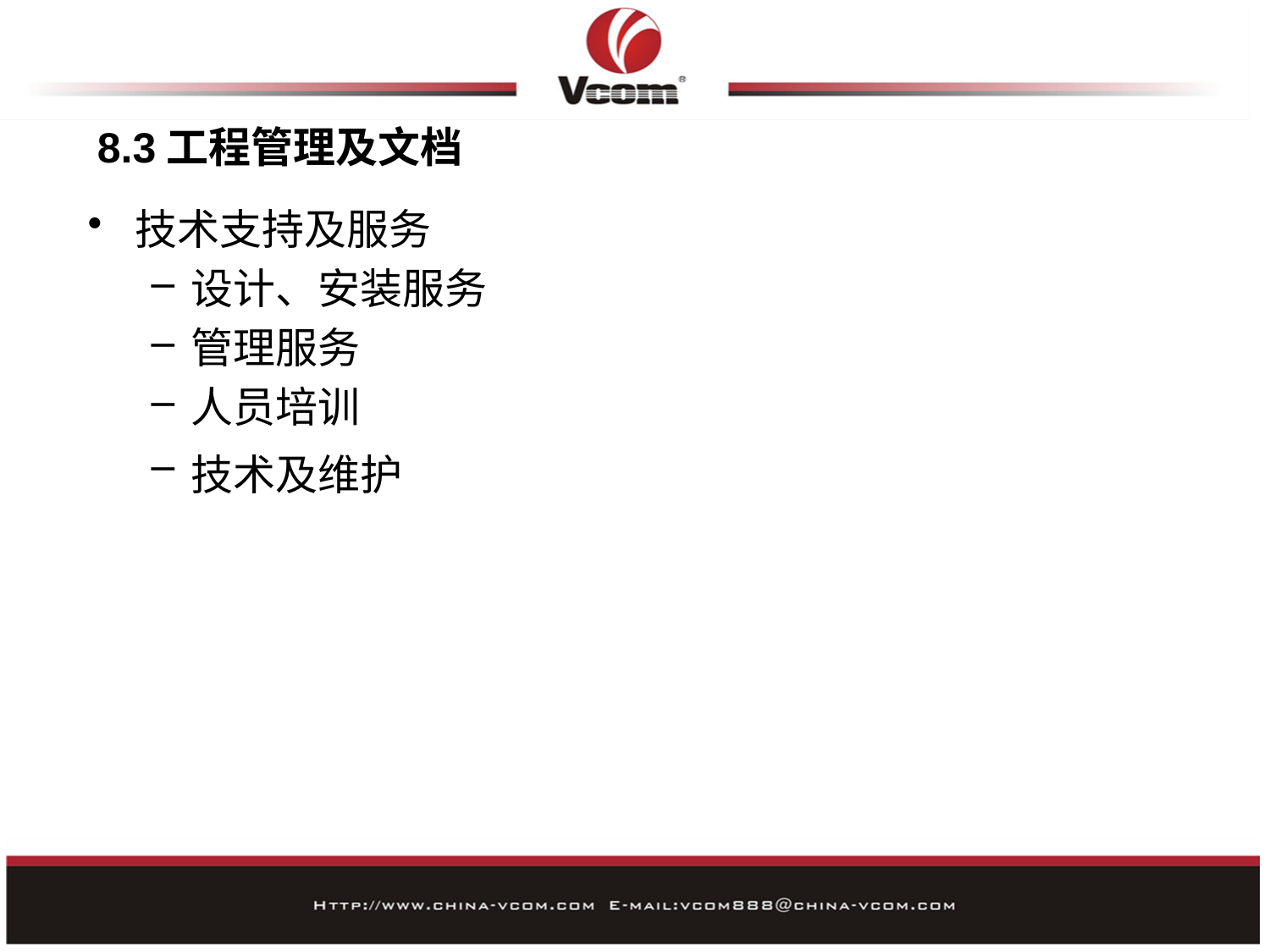

8.3工程管理及文档
技术支持及服务
设计、安装服务
管理服务
人员培训
技术及维护